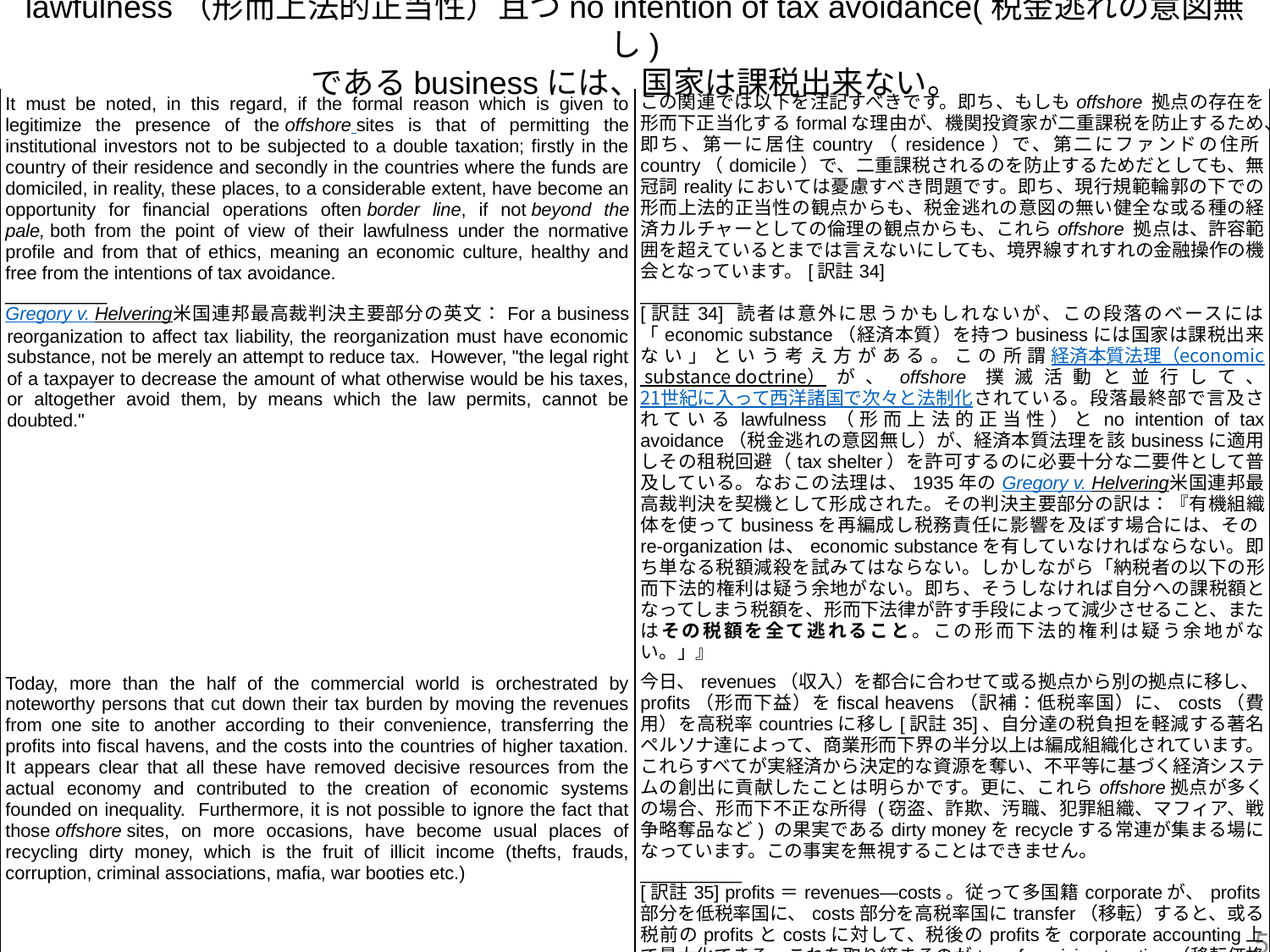

# lawfulness（形而上法的正当性）且つno intention of tax avoidance(税金逃れの意図無し) であるbusinessには、国家は課税出来ない。
| It must be noted, in this regard, if the formal reason which is given to legitimize the presence of the offshore sites is that of permitting the institutional investors not to be subjected to a double taxation; firstly in the country of their residence and secondly in the countries where the funds are domiciled, in reality, these places, to a considerable extent, have become an opportunity for financial operations often border line, if not beyond the pale, both from the point of view of their lawfulness under the normative profile and from that of ethics, meaning an economic culture, healthy and free from the intentions of tax avoidance. \_\_\_\_\_\_\_\_\_\_ Gregory v. Helvering米国連邦最高裁判決主要部分の英文：For a business reorganization to affect tax liability, the reorganization must have economic substance, not be merely an attempt to reduce tax. However, "the legal right of a taxpayer to decrease the amount of what otherwise would be his taxes, or altogether avoid them, by means which the law permits, cannot be doubted." | この関連では以下を注記すべきです。即ち、もしもoffshore 拠点の存在を形而下正当化するformalな理由が、機関投資家が二重課税を防止するため、即ち、第一に居住country（residence）で、第二にファンドの住所country（domicile）で、二重課税されるのを防止するためだとしても、無冠詞realityにおいては憂慮すべき問題です。即ち、現行規範輪郭の下での形而上法的正当性の観点からも、税金逃れの意図の無い健全な或る種の経済カルチャーとしての倫理の観点からも、これらoffshore 拠点は、許容範囲を超えているとまでは言えないにしても、境界線すれすれの金融操作の機会となっています。[訳註34] \_\_\_\_\_\_\_\_\_\_ [訳註34] 読者は意外に思うかもしれないが、この段落のベースには「economic substance（経済本質）を持つbusinessには国家は課税出来ない」という考え方がある。この所謂経済本質法理（economic substance doctrine）が、offshore 撲滅活動と並行して、21世紀に入って西洋諸国で次々と法制化されている。段落最終部で言及されているlawfulness（形而上法的正当性）とno intention of tax avoidance（税金逃れの意図無し）が、経済本質法理を該businessに適用しその租税回避（tax shelter）を許可するのに必要十分な二要件として普及している。なおこの法理は、1935年のGregory v. Helvering米国連邦最高裁判決を契機として形成された。その判決主要部分の訳は：『有機組織体を使ってbusinessを再編成し税務責任に影響を及ぼす場合には、そのre-organizationは、economic substanceを有していなければならない。即ち単なる税額減殺を試みてはならない。しかしながら「納税者の以下の形而下法的権利は疑う余地がない。即ち、そうしなければ自分への課税額となってしまう税額を、形而下法律が許す手段によって減少させること、またはその税額を全て逃れること。この形而下法的権利は疑う余地がない。」』 |
| --- | --- |
| Today, more than the half of the commercial world is orchestrated by noteworthy persons that cut down their tax burden by moving the revenues from one site to another according to their convenience, transferring the profits into fiscal havens, and the costs into the countries of higher taxation. It appears clear that all these have removed decisive resources from the actual economy and contributed to the creation of economic systems founded on inequality. Furthermore, it is not possible to ignore the fact that those offshore sites, on more occasions, have become usual places of recycling dirty money, which is the fruit of illicit income (thefts, frauds, corruption, criminal associations, mafia, war booties etc.) | 今日、revenues（収入）を都合に合わせて或る拠点から別の拠点に移し、profits（形而下益）をfiscal heavens（訳補：低税率国）に、costs（費用）を高税率countriesに移し[訳註35]、自分達の税負担を軽減する著名ペルソナ達によって、商業形而下界の半分以上は編成組織化されています。これらすべてが実経済から決定的な資源を奪い、不平等に基づく経済システムの創出に貢献したことは明らかです。更に、これらoffshore拠点が多くの場合、形而下不正な所得 (窃盗、詐欺、汚職、犯罪組織、マフィア、戦争略奪品など) の果実であるdirty moneyをrecycleする常連が集まる場になっています。この事実を無視することはできません。 \_\_\_\_\_\_\_\_\_\_ [訳註35] profits＝revenues―costs。従って多国籍corporateが、profits部分を低税率国に、costs部分を高税率国にtransfer（移転）すると、或る税前のprofitsとcostsに対して、税後のprofitsをcorporate accounting上で最大化できる。これを取り締まるのがtransfer pricing taxation（移転価格税制）。 |
5